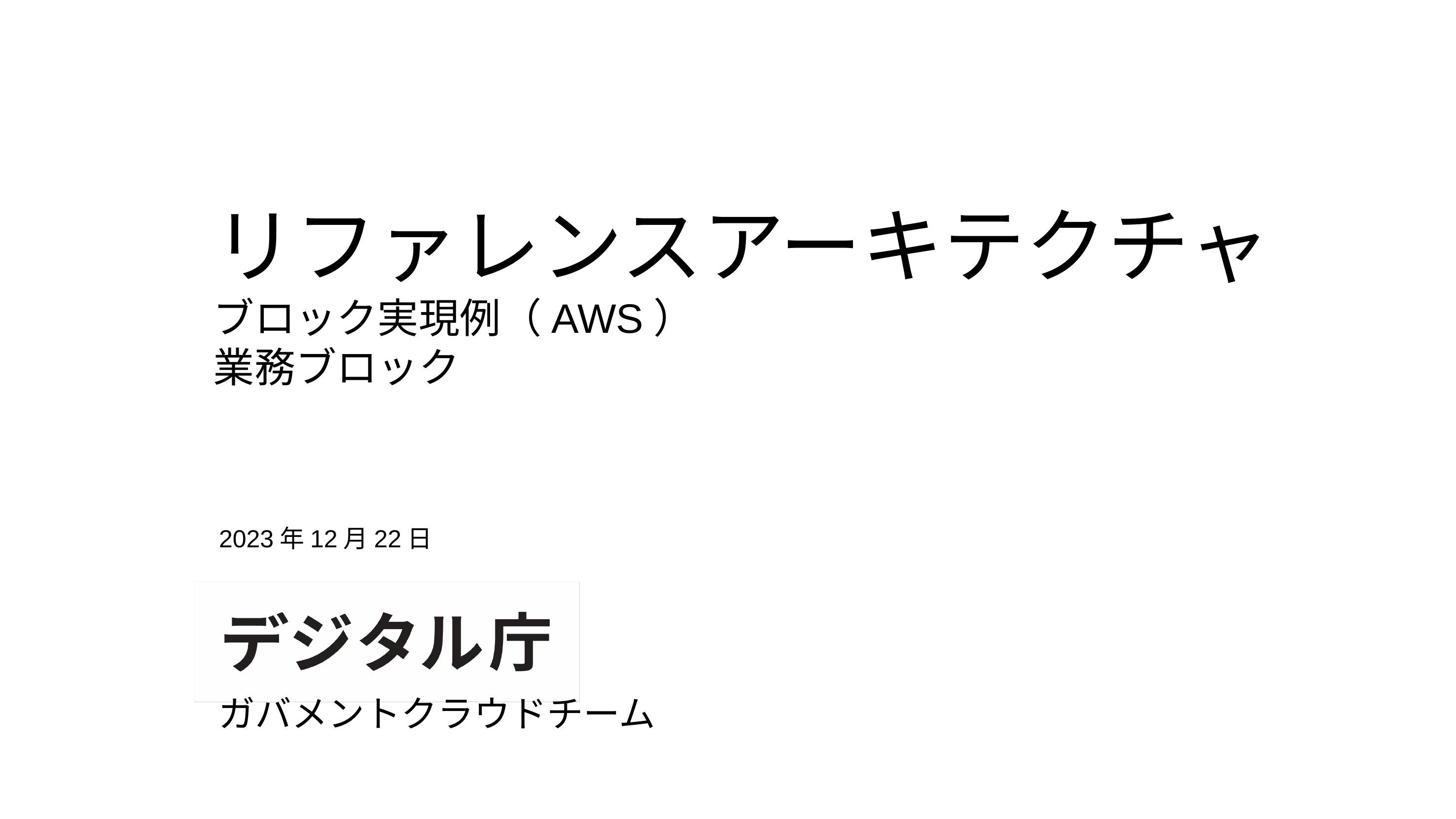

# リファレンスアーキテクチャ ブロック実現例（AWS） 業務ブロック
2023年12月22日
ガバメントクラウドチーム